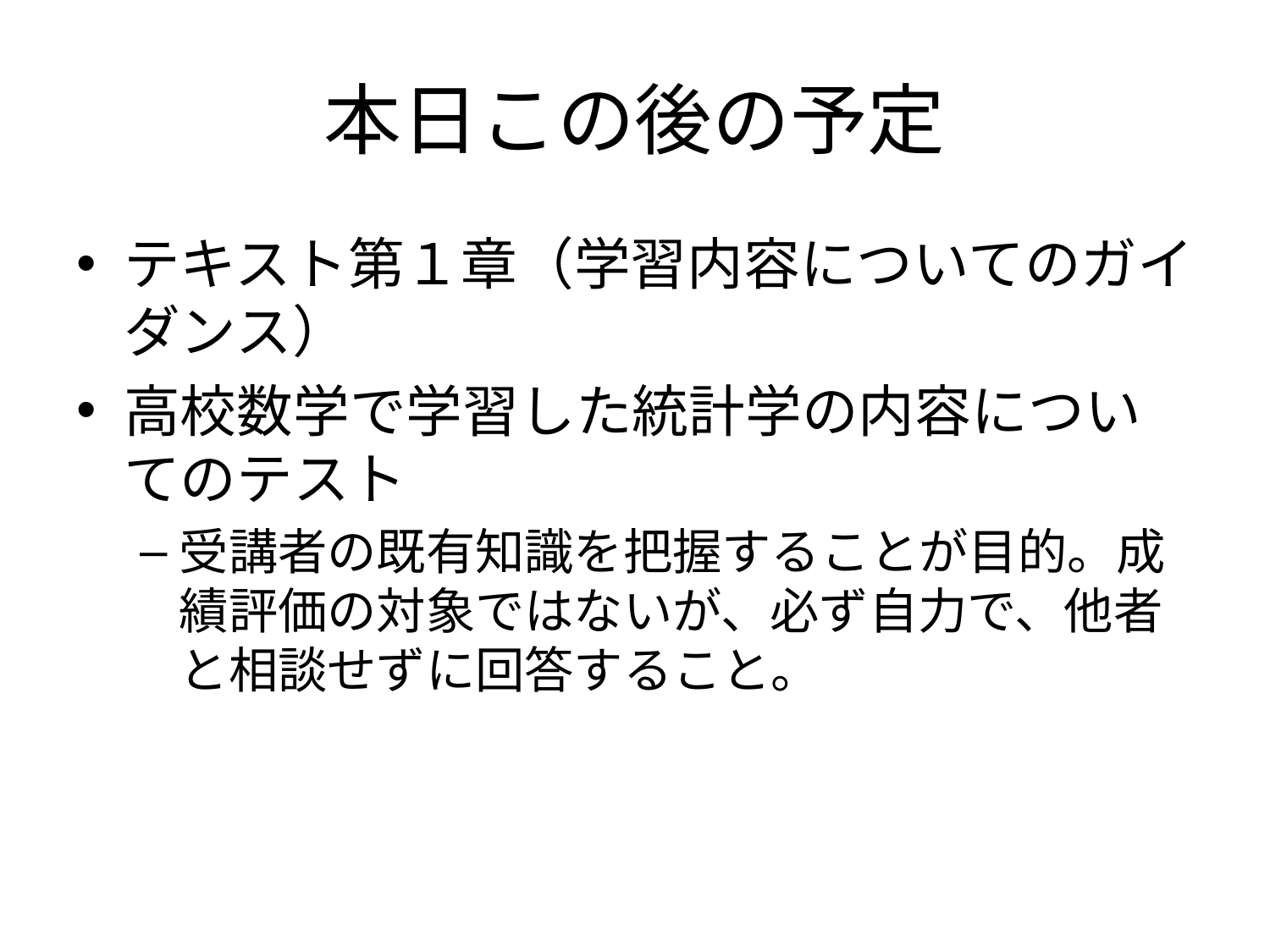

# 本日この後の予定
テキスト第１章（学習内容についてのガイダンス）
高校数学で学習した統計学の内容についてのテスト
受講者の既有知識を把握することが目的。成績評価の対象ではないが、必ず自力で、他者と相談せずに回答すること。